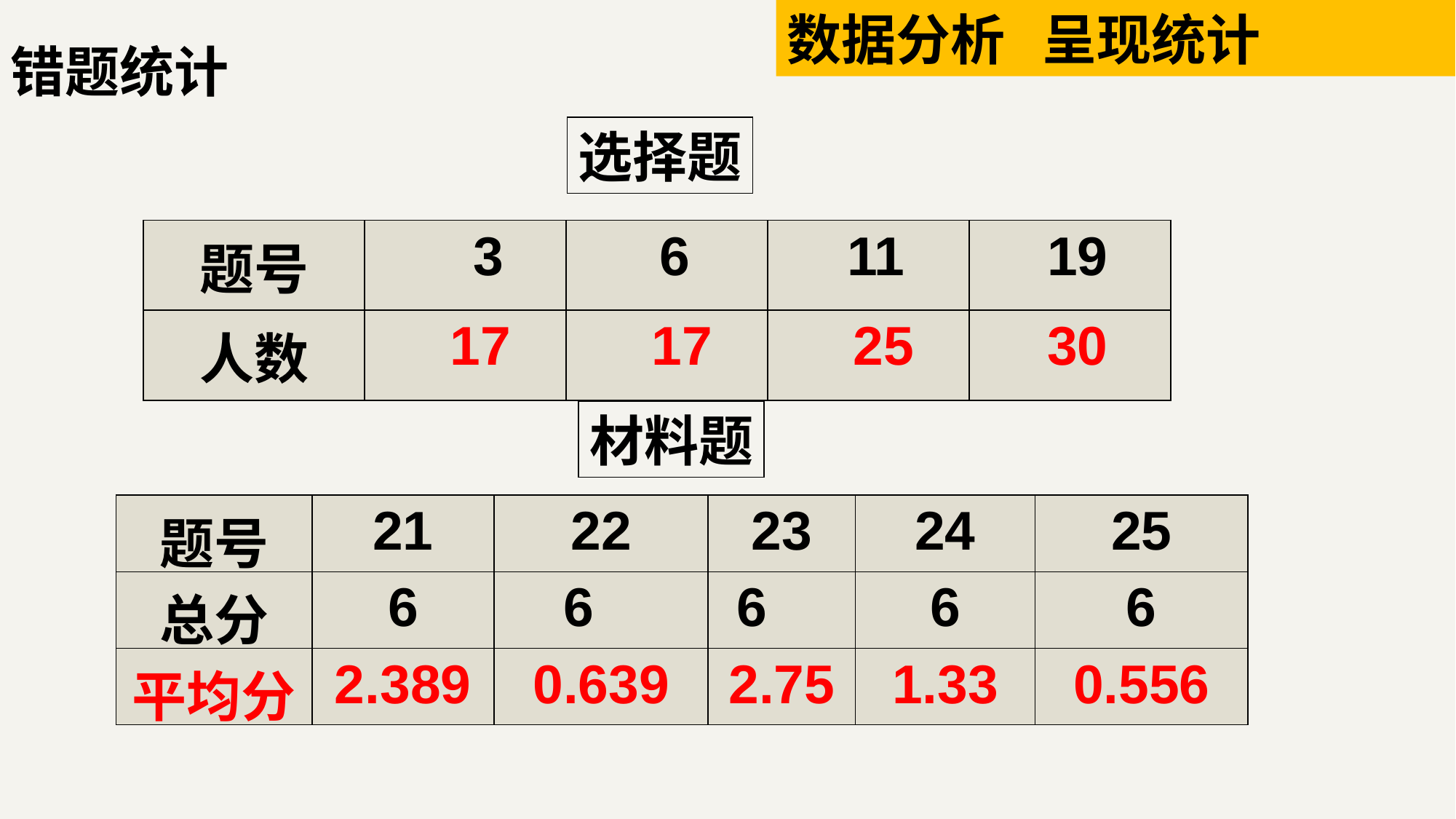

错题统计
数据分析   呈现统计
选择题
| 题号 | 3 | 6 | 11 | 19 |
| --- | --- | --- | --- | --- |
| 人数 | 17 | 17 | 25 | 30 |
材料题
| 题号 | 21 | 22 | 23 | 24 | 25 |
| --- | --- | --- | --- | --- | --- |
| 总分 | 6 | 6 | 6 | 6 | 6 |
| 平均分 | 2.389 | 0.639 | 2.75 | 1.33 | 0.556 |